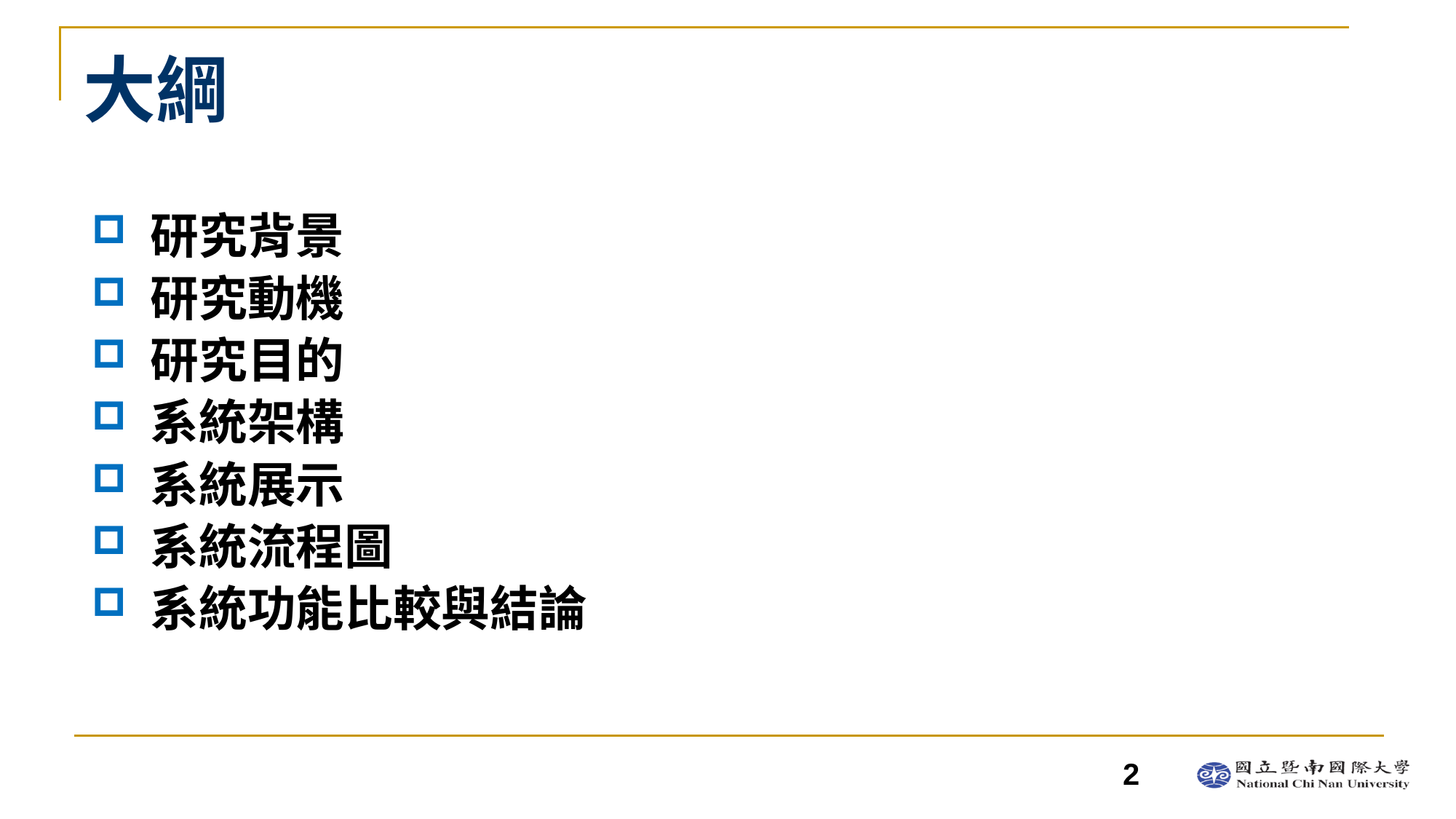

# 大綱
 研究背景
 研究動機
 研究目的
 系統架構
 系統展示
 系統流程圖
 系統功能比較與結論